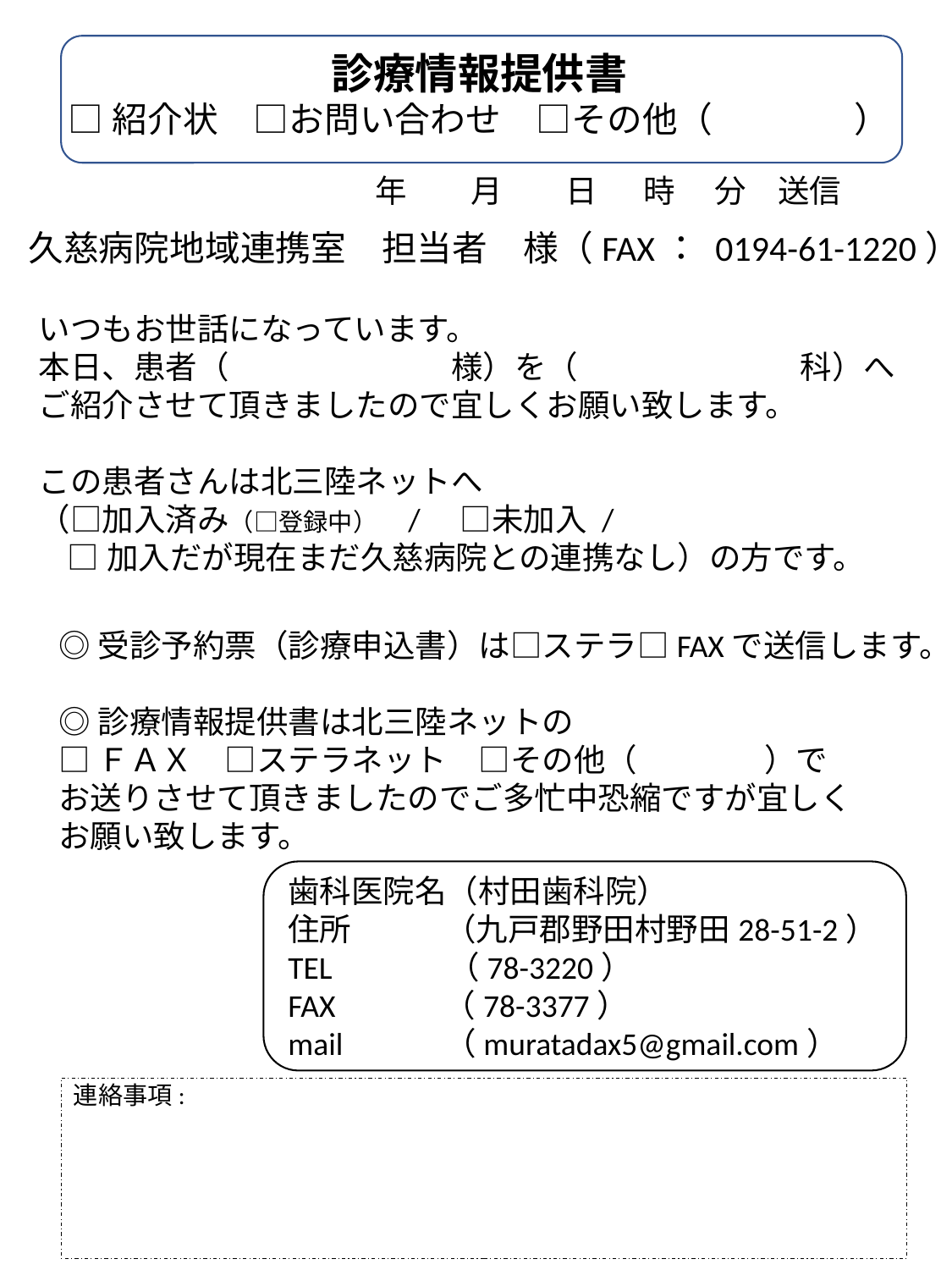

診療情報提供書
□紹介状　□お問い合わせ　□その他（　　　　）
　　　　年　　月　　日  　時　 分　送信
久慈病院地域連携室　担当者　様（FAX： 0194-61-1220）
いつもお世話になっています。
本日、患者（　　　　　　　様）を（　　　　　　　科）へ
ご紹介させて頂きましたので宜しくお願い致します。

この患者さんは北三陸ネットへ
（□加入済み（□登録中）　/　□未加入 /
    □加入だが現在まだ久慈病院との連携なし）の方です。
◎受診予約票（診療申込書）は□ステラ□FAXで送信します。

◎診療情報提供書は北三陸ネットの
□ＦＡＸ　□ステラネット　□その他（　　　　）で
お送りさせて頂きましたのでご多忙中恐縮ですが宜しく
お願い致します。

歯科医院名（村田歯科院）
住所             （九戸郡野田村野田28-51-2）
TEL               （78-3220）
FAX              （78-3377）
mail             （muratadax5@gmail.com）

連絡事項: